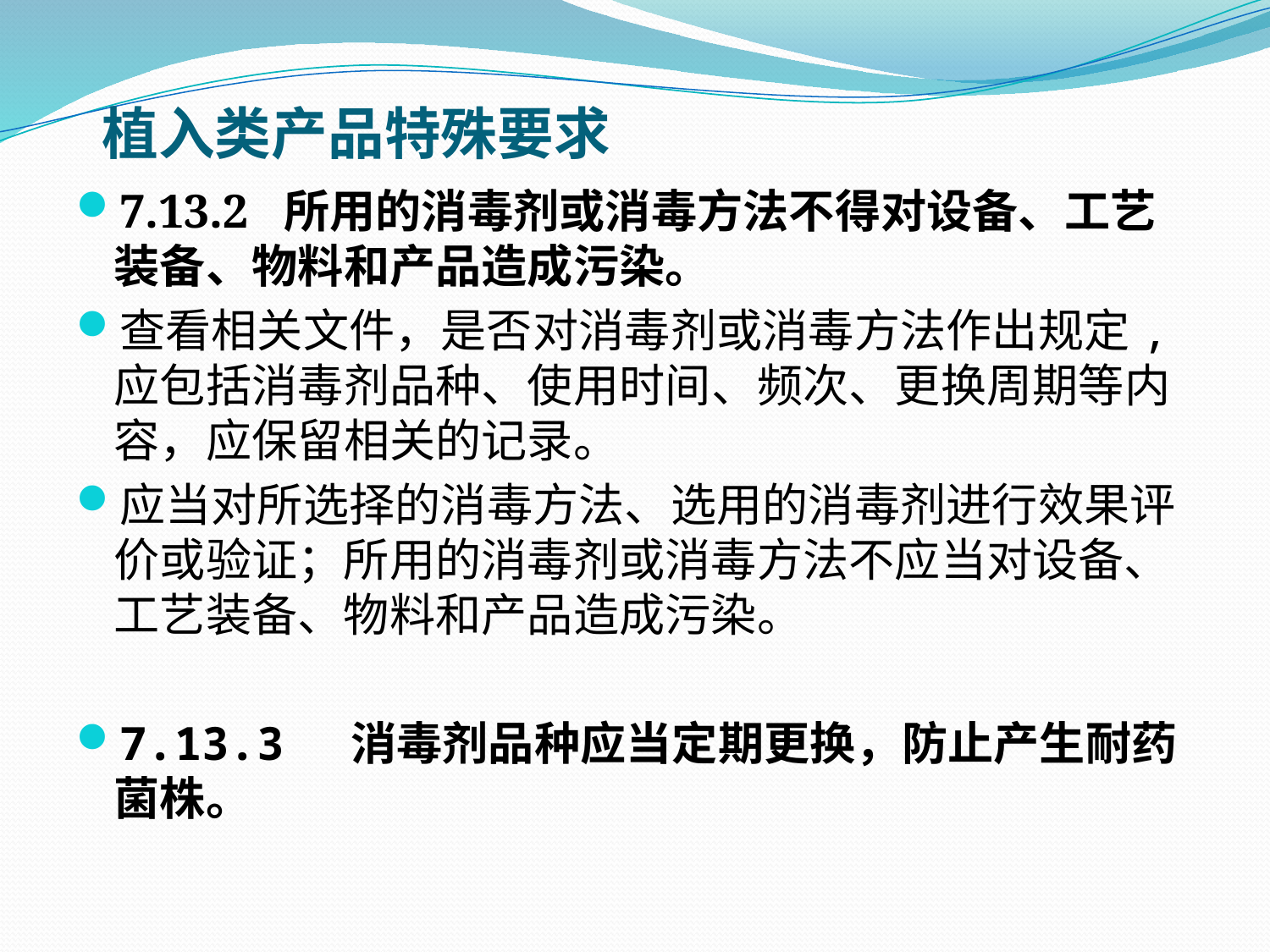

植入类产品特殊要求
7.13.2  所用的消毒剂或消毒方法不得对设备、工艺装备、物料和产品造成污染。
查看相关文件，是否对消毒剂或消毒方法作出规定,应包括消毒剂品种、使用时间、频次、更换周期等内容，应保留相关的记录。
应当对所选择的消毒方法、选用的消毒剂进行效果评价或验证；所用的消毒剂或消毒方法不应当对设备、工艺装备、物料和产品造成污染。

7.13.3  消毒剂品种应当定期更换，防止产生耐药菌株。